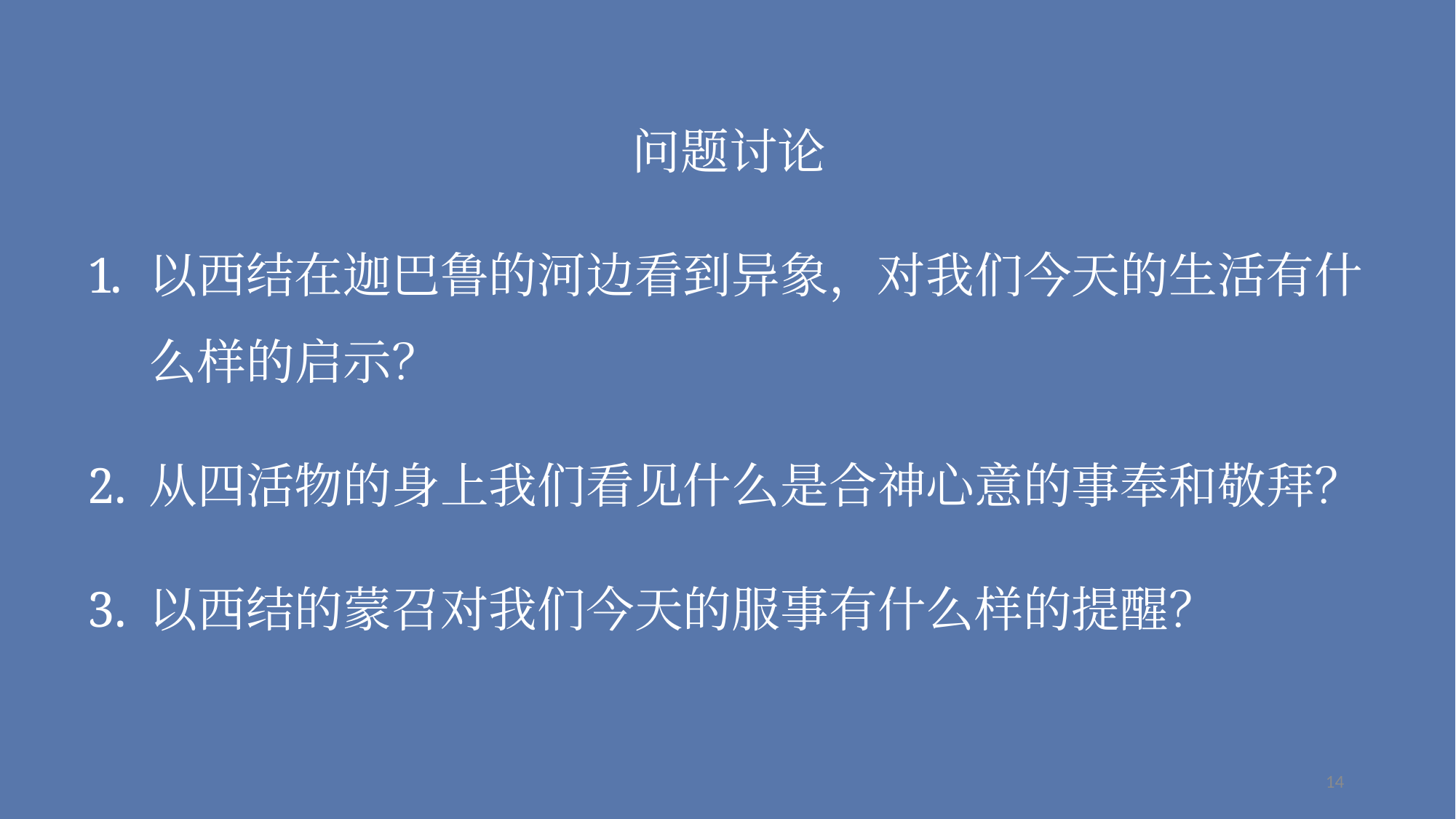

问题讨论
以西结在迦巴鲁的河边看到异象，对我们今天的生活有什么样的启示？
从四活物的身上我们看见什么是合神心意的事奉和敬拜？
以西结的蒙召对我们今天的服事有什么样的提醒？
14